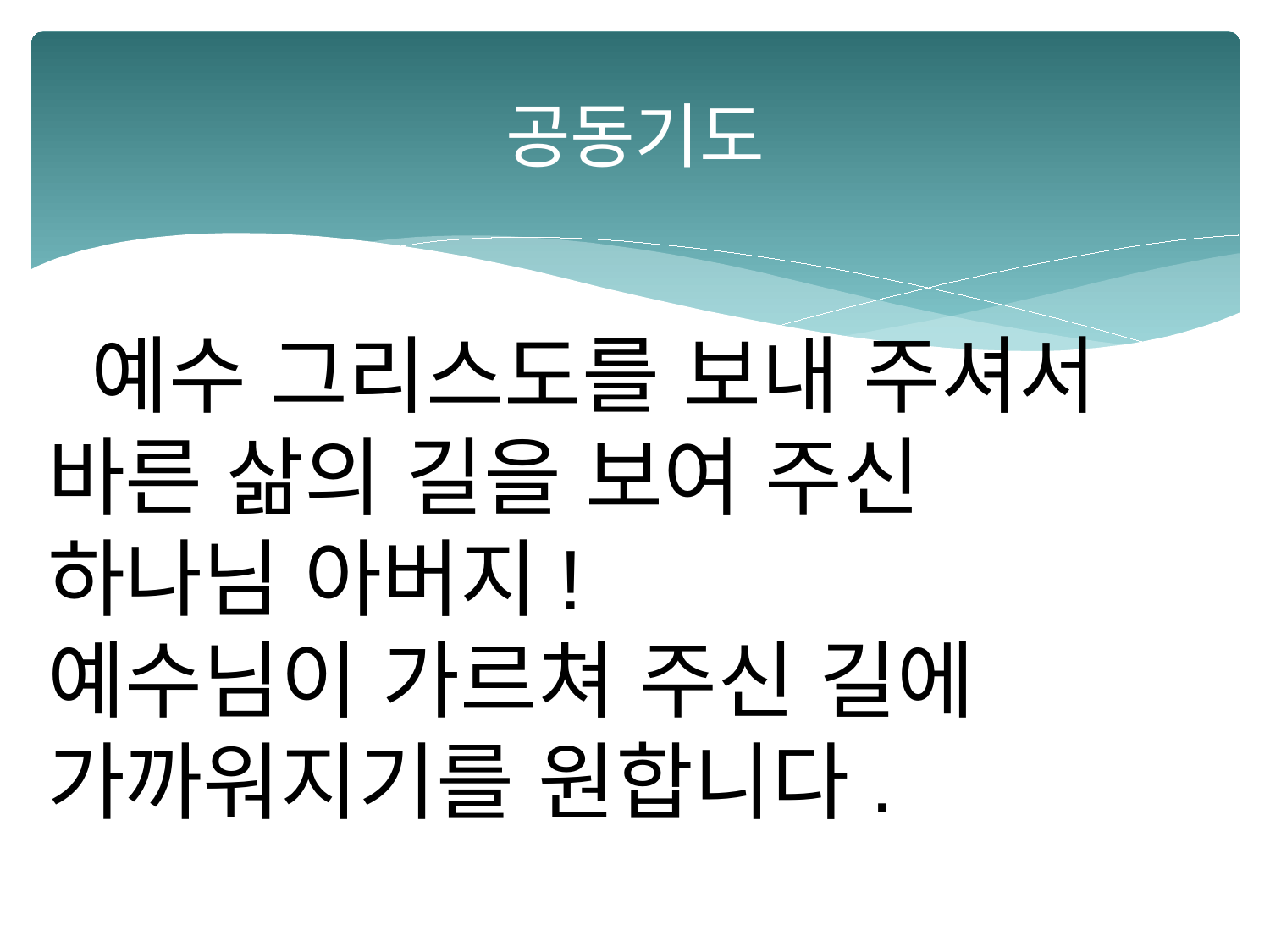

# 공동기도

 예수 그리스도를 보내 주셔서
바른 삶의 길을 보여 주신
하나님 아버지!
예수님이 가르쳐 주신 길에
가까워지기를 원합니다.